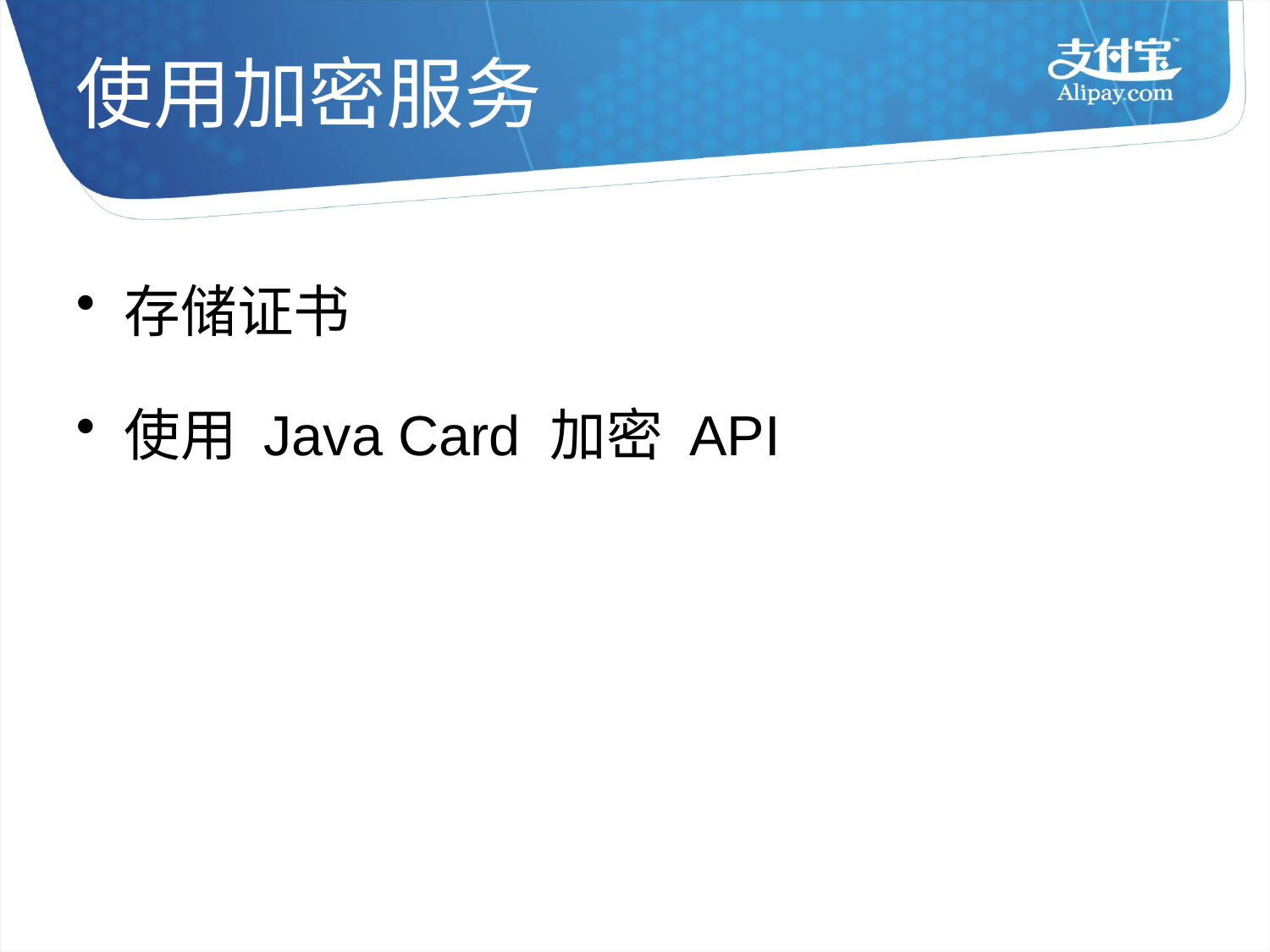

# 使用加密服务
存储证书
使用 Java Card 加密 API